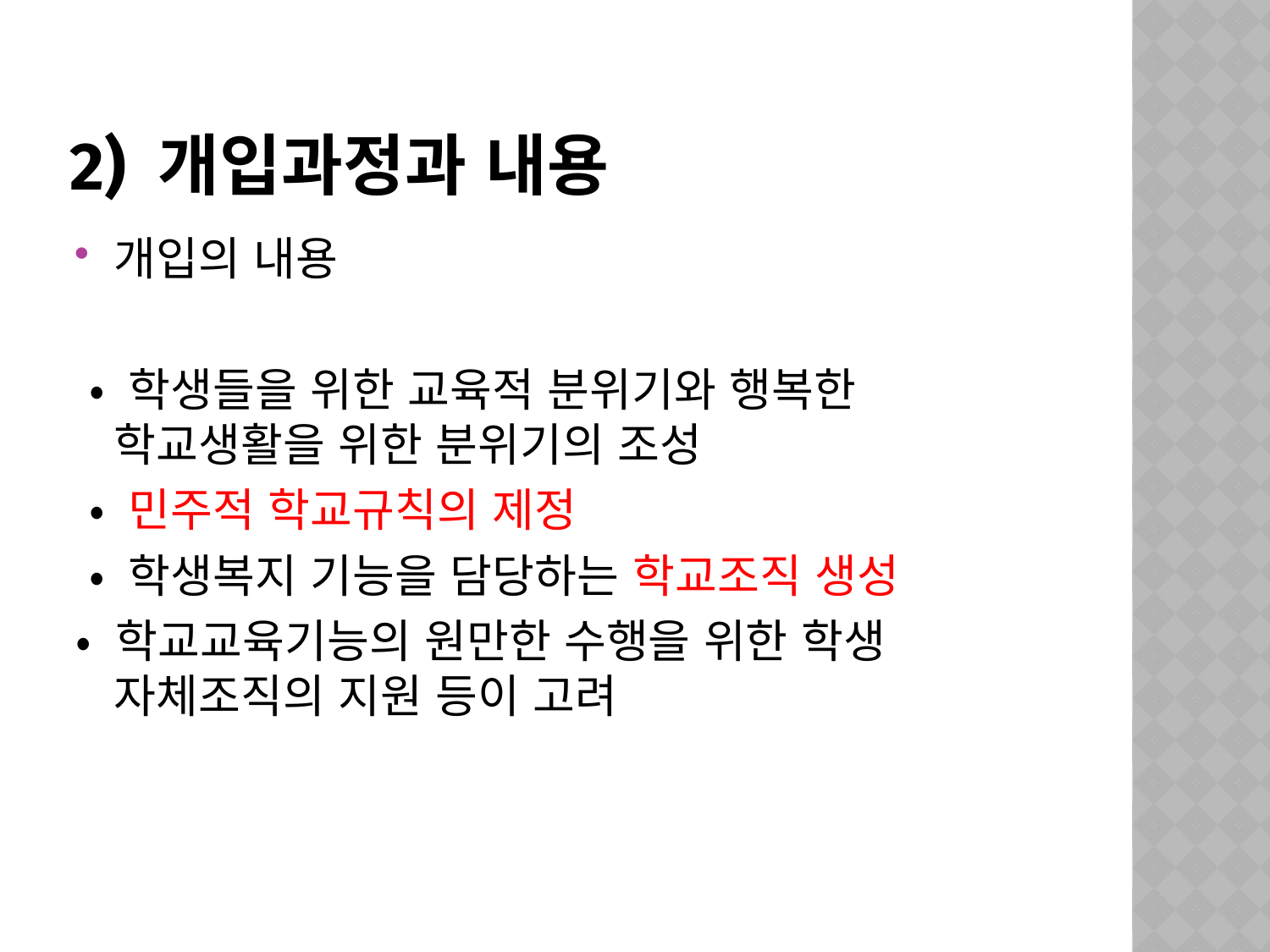

# 2) 개입과정과 내용
개입의 내용

 • 학생들을 위한 교육적 분위기와 행복한 학교생활을 위한 분위기의 조성
 • 민주적 학교규칙의 제정
 • 학생복지 기능을 담당하는 학교조직 생성
• 학교교육기능의 원만한 수행을 위한 학생 자체조직의 지원 등이 고려